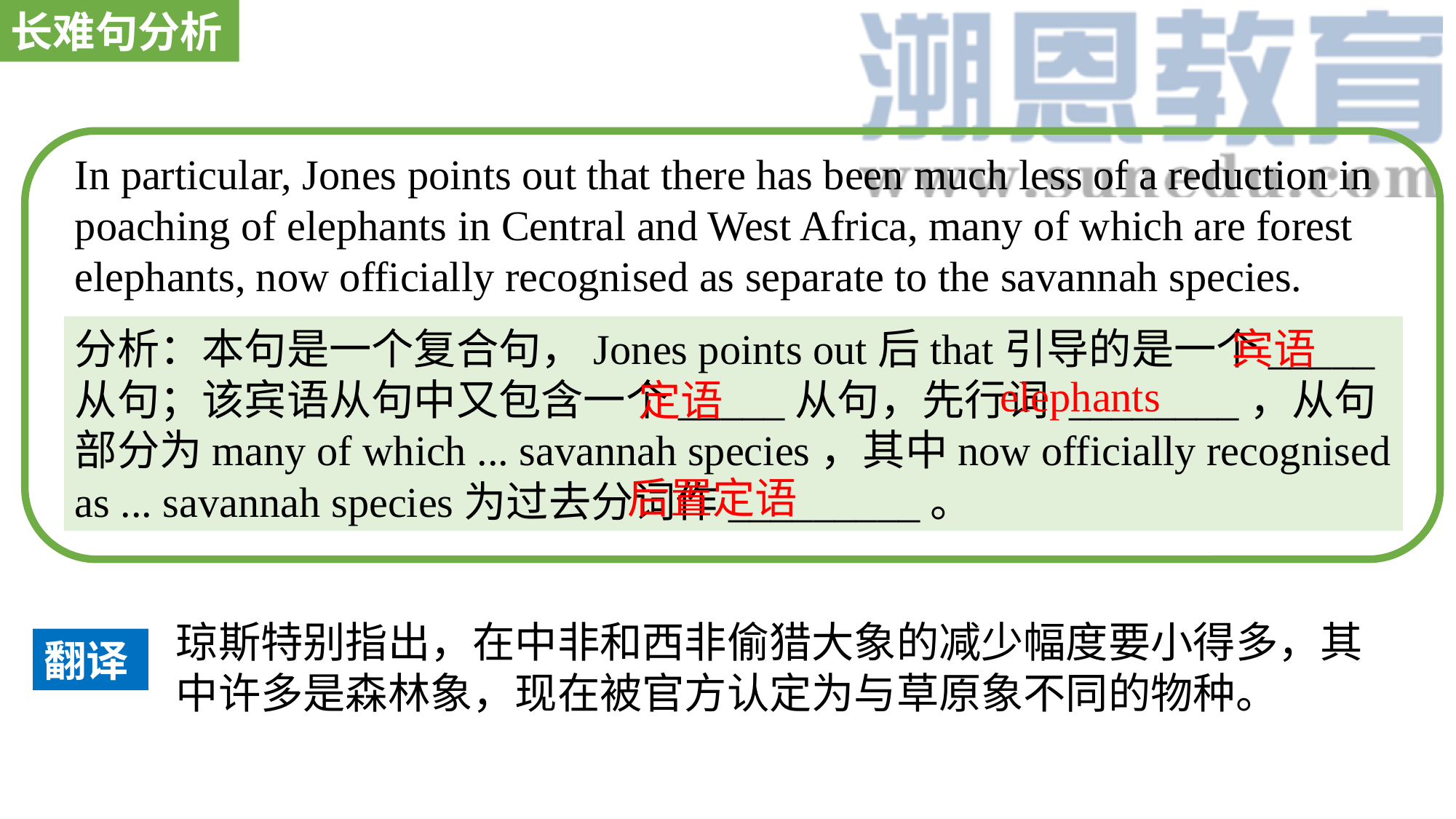

长难句分析

In particular, Jones points out that there has been much less of a reduction in poaching of elephants in Central and West Africa, many of which are forest elephants, now officially recognised as separate to the savannah species.
分析：本句是一个复合句，Jones points out后that引导的是一个_____ 从句；该宾语从句中又包含一个_____从句，先行词 ________，从句部分为many of which ... savannah species，其中now officially recognised as ... savannah species为过去分词作_________。
宾语
elephants
定语
后置定语
琼斯特别指出，在中非和西非偷猎大象的减少幅度要小得多，其中许多是森林象，现在被官方认定为与草原象不同的物种。
翻译